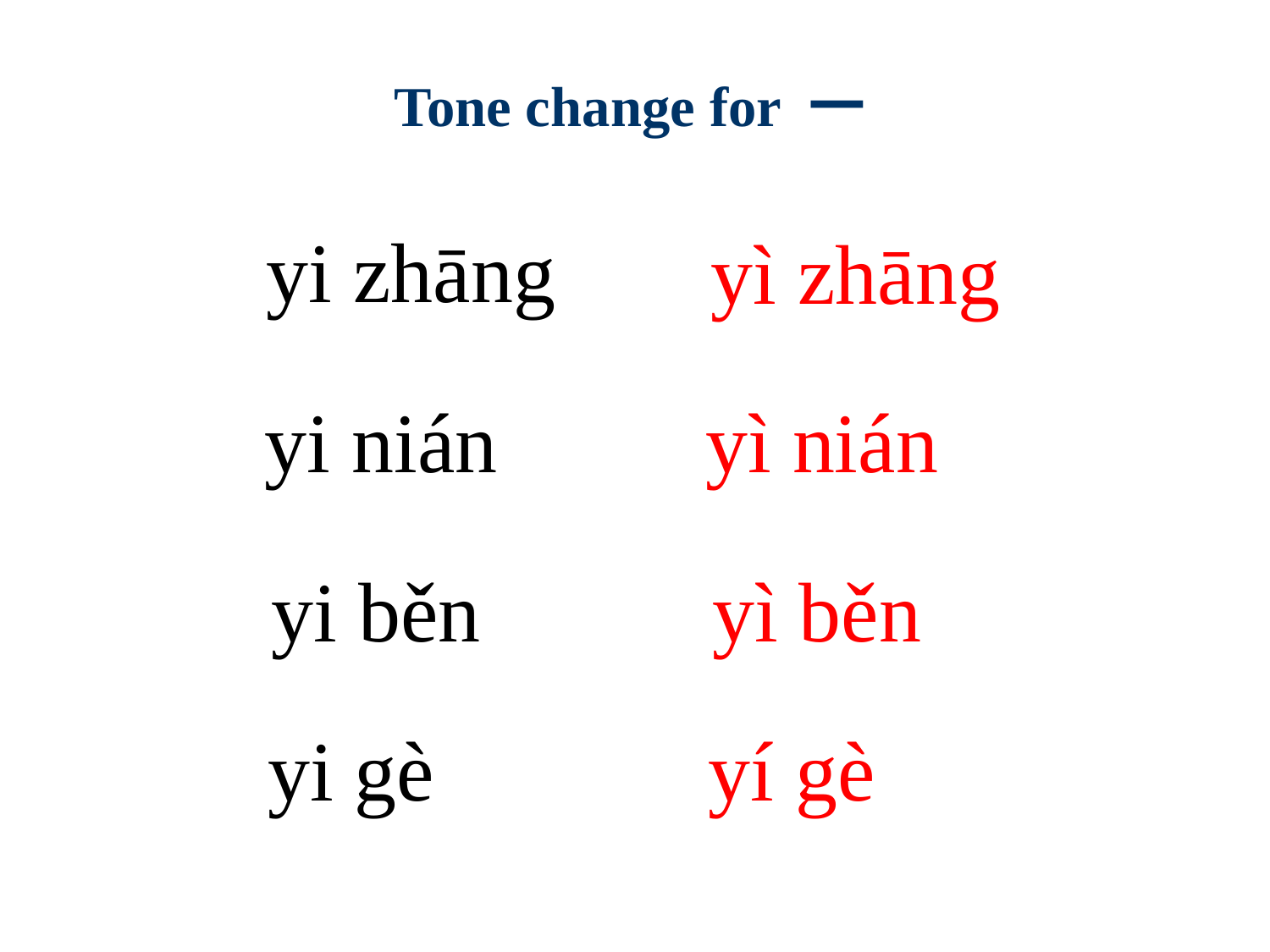

# Tone change for 一
yi zhāng
yì zhāng
yi nián
yì nián
yi běn
yì běn
yi gè
yí gè